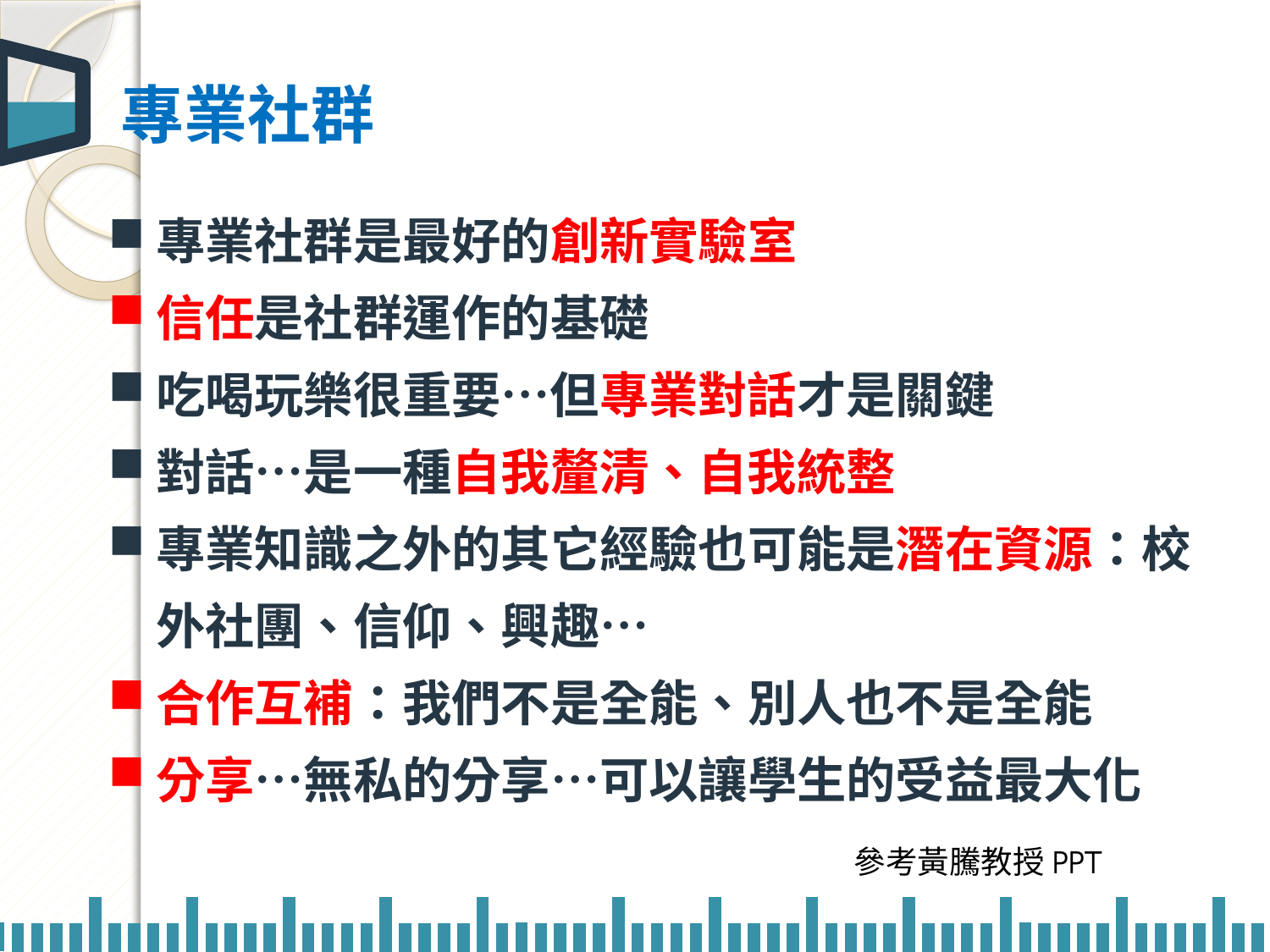

專業社群
專業社群是最好的創新實驗室
信任是社群運作的基礎
吃喝玩樂很重要…但專業對話才是關鍵
對話…是一種自我釐清、自我統整
專業知識之外的其它經驗也可能是潛在資源：校外社團、信仰、興趣…
合作互補：我們不是全能、別人也不是全能
分享…無私的分享…可以讓學生的受益最大化
參考黃騰教授PPT